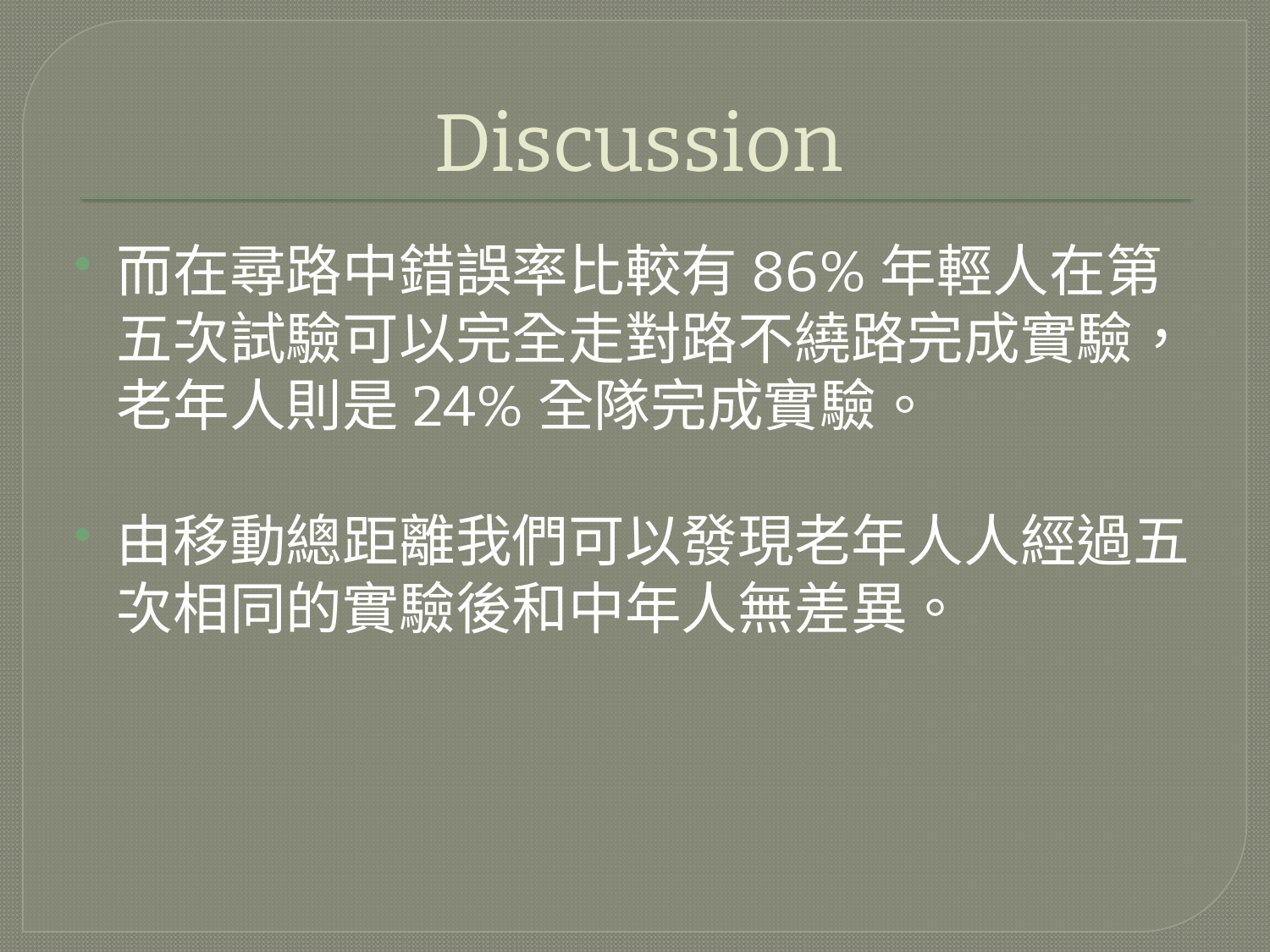

# Discussion
而在尋路中錯誤率比較有86%年輕人在第五次試驗可以完全走對路不繞路完成實驗，老年人則是24%全隊完成實驗。

由移動總距離我們可以發現老年人人經過五次相同的實驗後和中年人無差異。